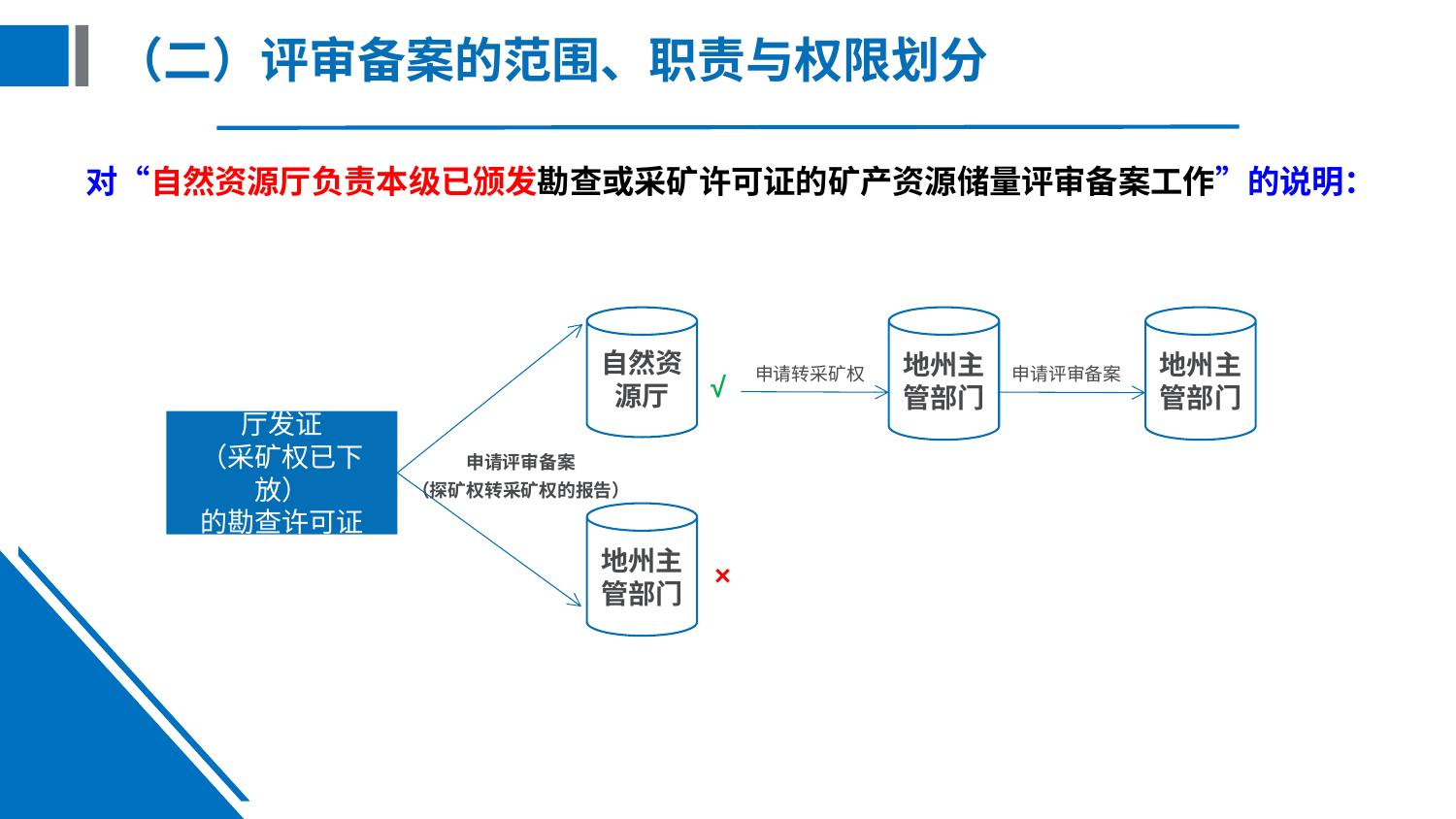

# （二）评审备案的范围、职责与权限划分
对“自然资源厅负责本级已颁发勘查或采矿许可证的矿产资源储量评审备案工作”的说明：

自然资源厅
地州主管部门
地州主管部门
申请转采矿权
申请评审备案
√
厅发证
（采矿权已下放）
的勘查许可证
申请评审备案
（探矿权转采矿权的报告）
地州主管部门
×
16